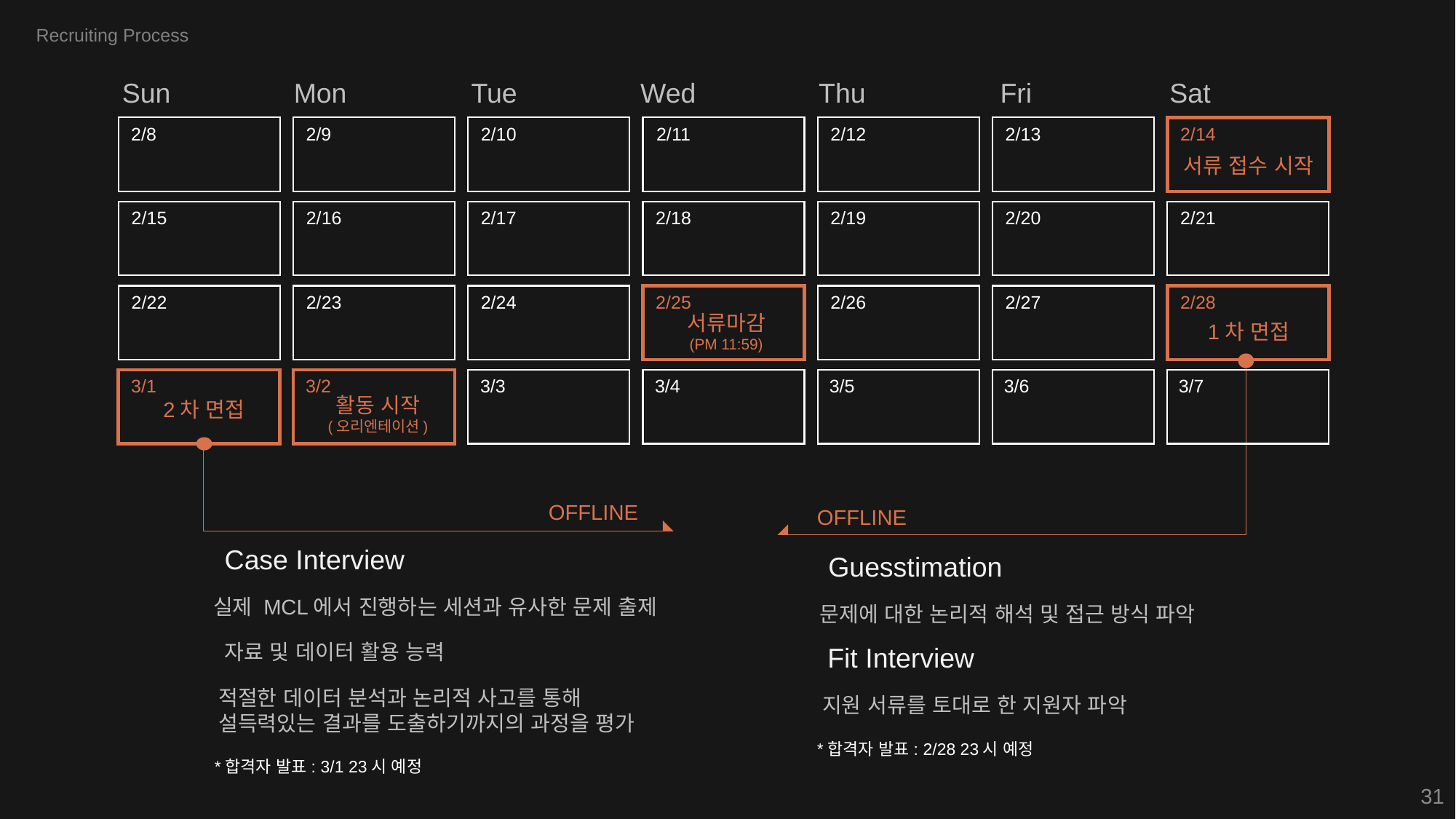

Recruiting Process
Sun
Mon
Tue
Wed
Thu
Fri
Sat
2/8
2/9
2/10
2/11
2/12
2/13
2/14

서류 접수 시작
2/15
2/16
2/17
2/18
2/19
2/20
2/21

2/22
2/23
2/24
2/25
2/26
2/27
2/28

서류마감
(PM 11:59)
1차 면접

3/1
3/2
3/3
3/4
3/5
3/6
3/7

활동 시작
(오리엔테이션)
2차 면접

OFFLINE
OFFLINE

Case Interview
실제 MCL에서 진행하는 세션과 유사한 문제 출제
자료 및 데이터 활용 능력
적절한 데이터 분석과 논리적 사고를 통해
설득력있는 결과를 도출하기까지의 과정을 평가
Guesstimation
문제에 대한 논리적 해석 및 접근 방식 파악
Fit Interview
지원 서류를 토대로 한 지원자 파악
*합격자 발표: 2/28 23시 예정
*합격자 발표: 3/1 23시 예정
31